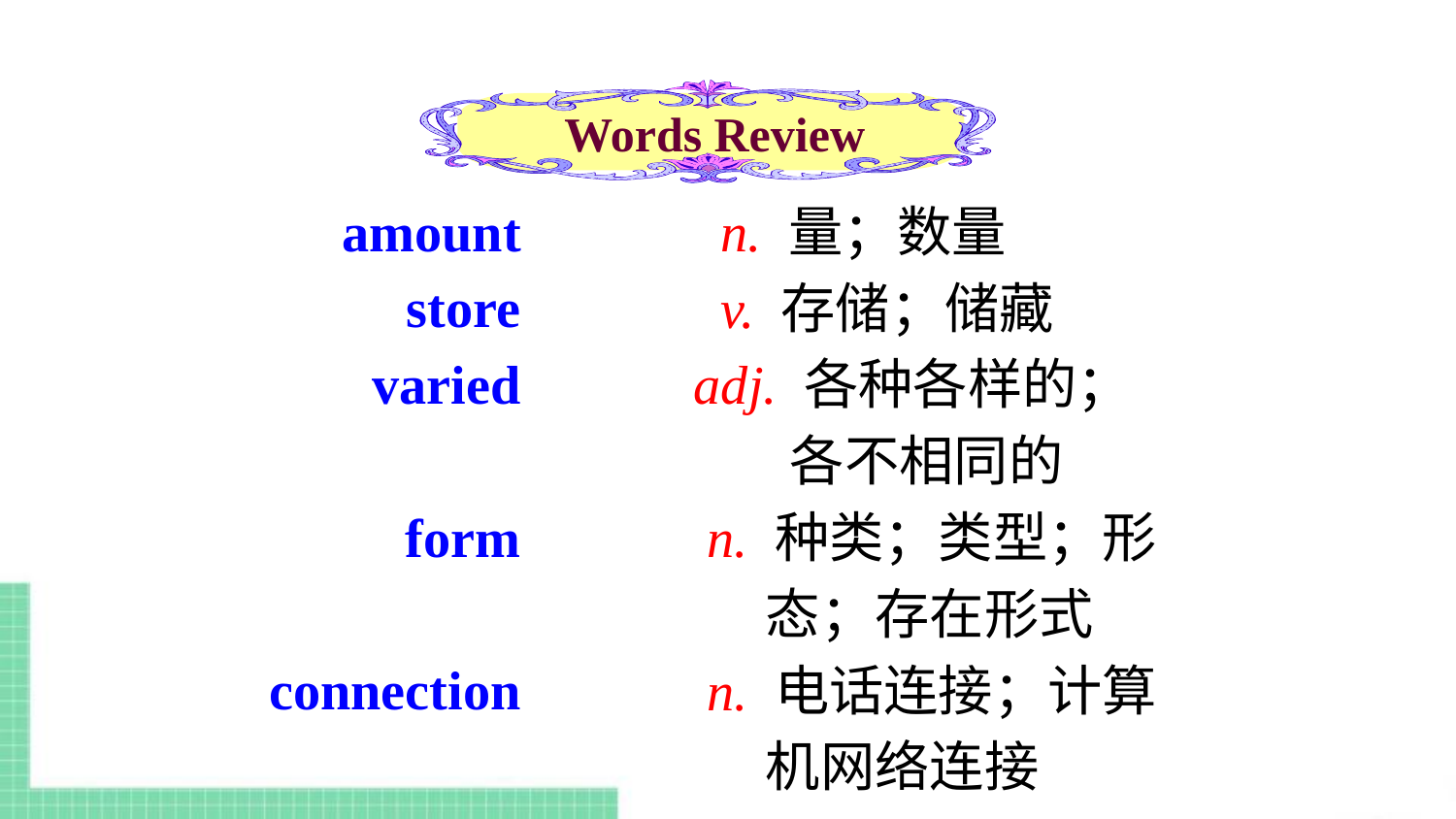

Words Review
 amount
 store
 varied

 form

 connection
   n. 量；数量
   v. 存储；储藏
 adj. 各种各样的；
        各不相同的
  n. 种类；类型；形
      态；存在形式
  n. 电话连接；计算
      机网络连接